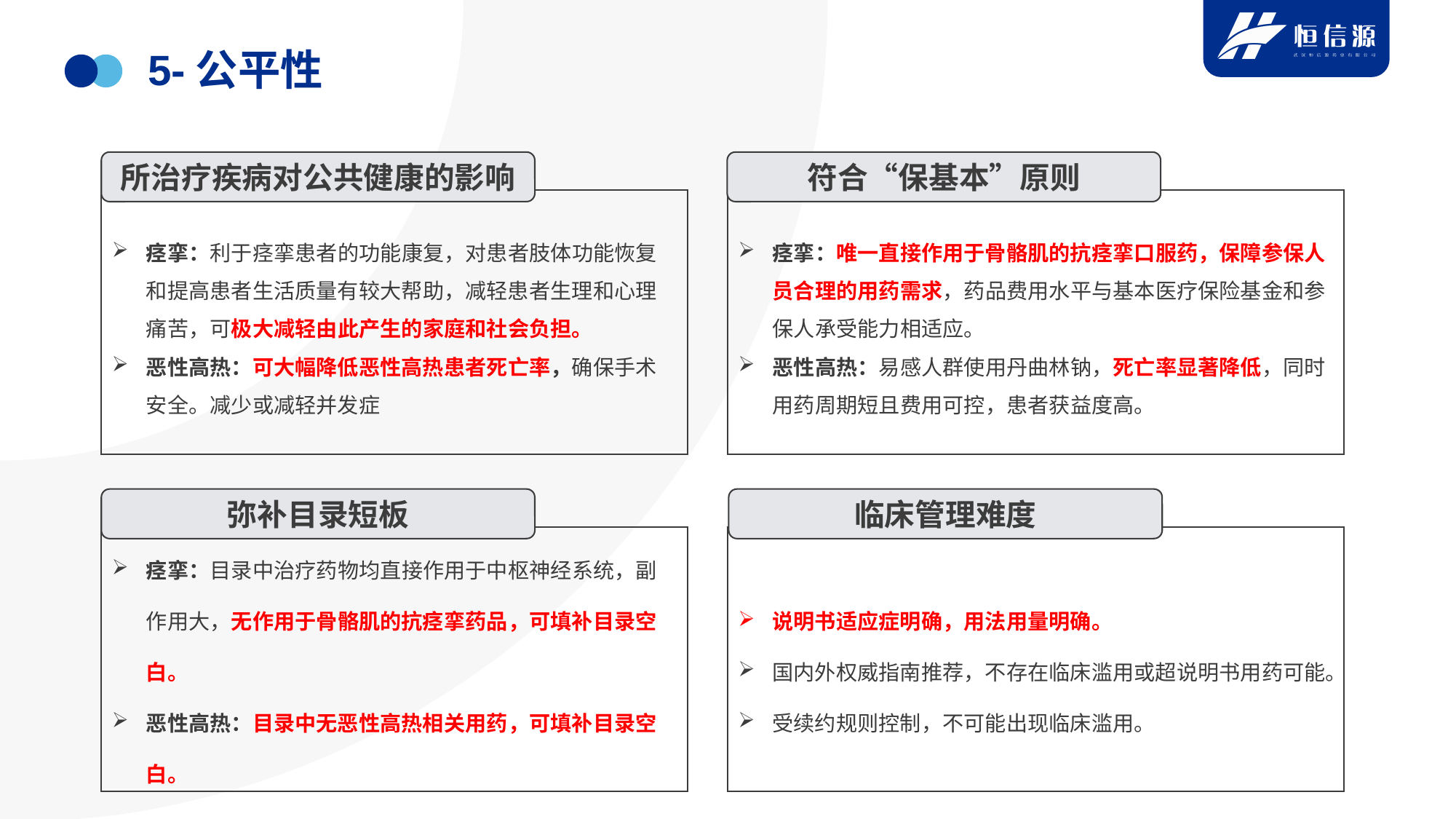

# 5-公平性
所治疗疾病对公共健康的影响
符合“保基本”原则
痉挛：利于痉挛患者的功能康复，对患者肢体功能恢复和提高患者生活质量有较大帮助，减轻患者生理和心理痛苦，可极大减轻由此产生的家庭和社会负担。
恶性高热：可大幅降低恶性高热患者死亡率，确保手术安全。减少或减轻并发症
痉挛：唯一直接作用于骨骼肌的抗痉挛口服药，保障参保人员合理的用药需求，药品费用水平与基本医疗保险基金和参保人承受能力相适应。
恶性高热：易感人群使用丹曲林钠，死亡率显著降低，同时用药周期短且费用可控，患者获益度高。
弥补目录短板
临床管理难度
痉挛：目录中治疗药物均直接作用于中枢神经系统，副作用大，无作用于骨骼肌的抗痉挛药品，可填补目录空白。
恶性高热：目录中无恶性高热相关用药，可填补目录空白。
说明书适应症明确，用法用量明确。
国内外权威指南推荐，不存在临床滥用或超说明书用药可能。
受续约规则控制，不可能出现临床滥用。